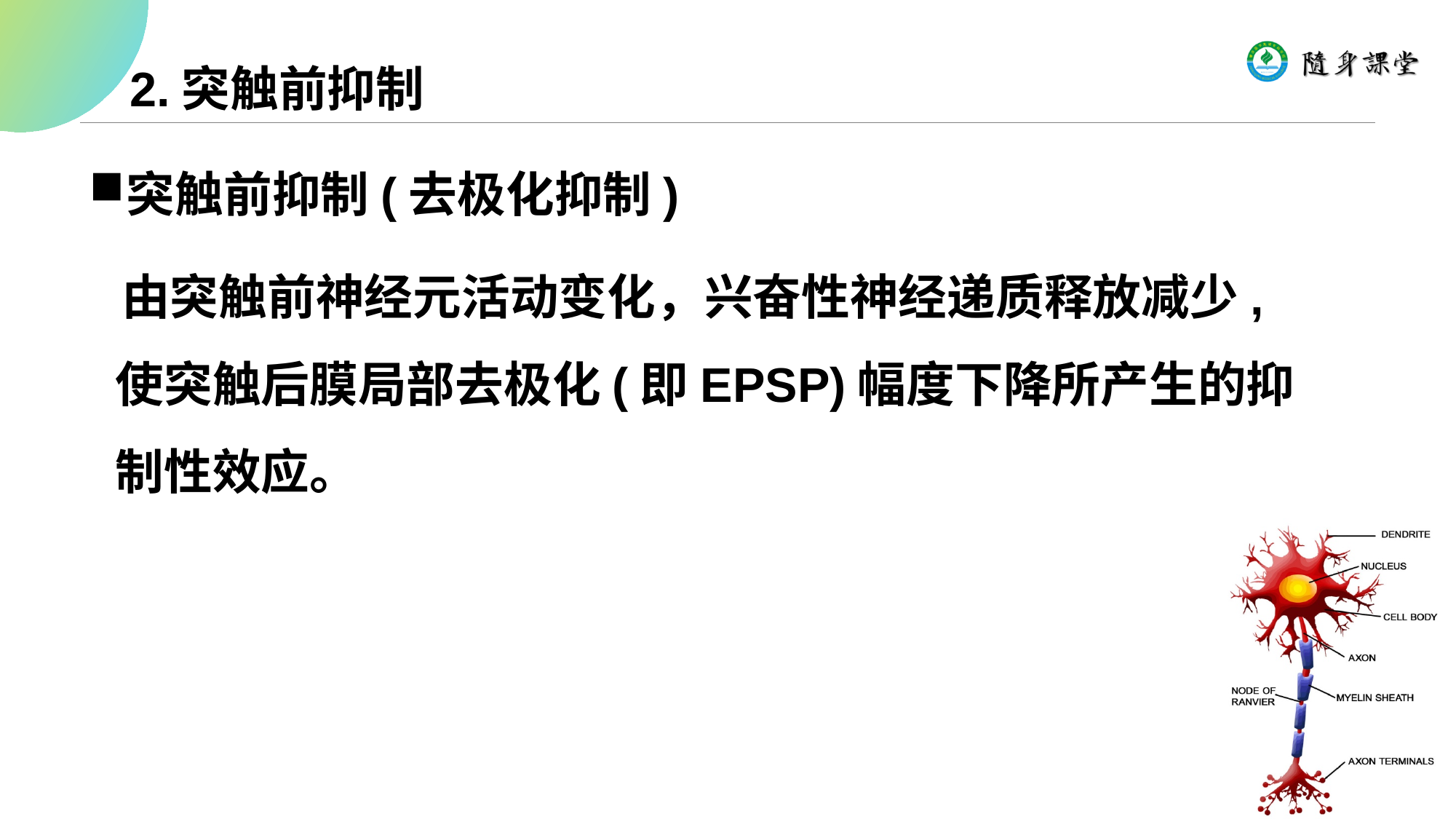

# 2.突触前抑制
突触前抑制(去极化抑制)
  由突触前神经元活动变化，兴奋性神经递质释放减少, 使突触后膜局部去极化(即EPSP)幅度下降所产生的抑制性效应。